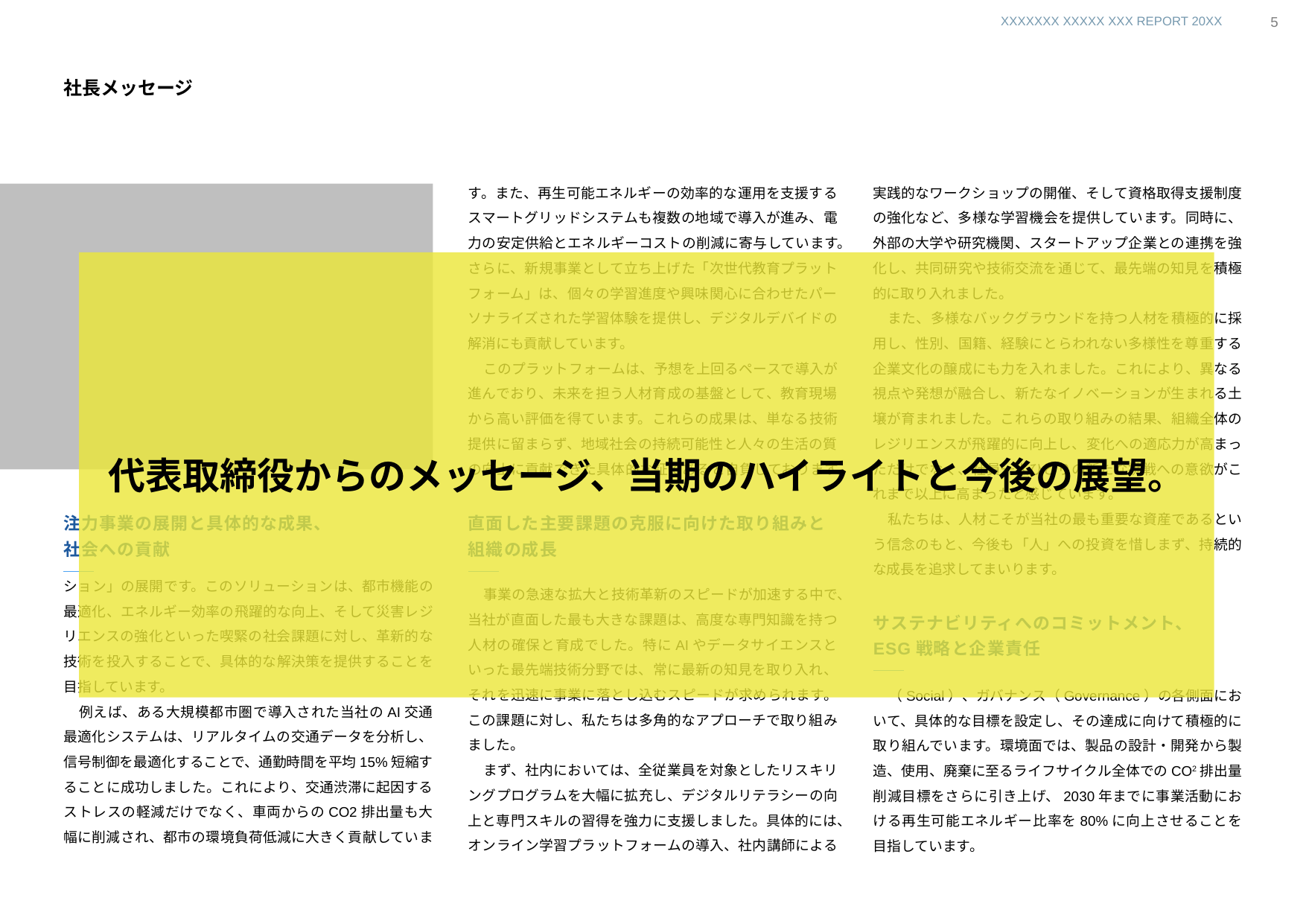

取材
HP
5
# 社長メッセージ

ション」の展開です。このソリューションは、都市機能の最適化、エネルギー効率の飛躍的な向上、そして災害レジリエンスの強化といった喫緊の社会課題に対し、革新的な技術を投入することで、具体的な解決策を提供することを目指しています。
例えば、ある大規模都市圏で導入された当社のAI交通最適化システムは、リアルタイムの交通データを分析し、信号制御を最適化することで、通勤時間を平均15%短縮することに成功しました。これにより、交通渋滞に起因するストレスの軽減だけでなく、車両からのCO2排出量も大幅に削減され、都市の環境負荷低減に大きく貢献しています。また、再生可能エネルギーの効率的な運用を支援するスマートグリッドシステムも複数の地域で導入が進み、電力の安定供給とエネルギーコストの削減に寄与しています。さらに、新規事業として立ち上げた「次世代教育プラットフォーム」は、個々の学習進度や興味関心に合わせたパーソナライズされた学習体験を提供し、デジタルデバイドの解消にも貢献しています。
このプラットフォームは、予想を上回るペースで導入が進んでおり、未来を担う人材育成の基盤として、教育現場から高い評価を得ています。これらの成果は、単なる技術提供に留まらず、地域社会の持続可能性と人々の生活の質の向上に貢献できた具体的な証であると自負しております。

事業の急速な拡大と技術革新のスピードが加速する中で、当社が直面した最も大きな課題は、高度な専門知識を持つ人材の確保と育成でした。特にAIやデータサイエンスといった最先端技術分野では、常に最新の知見を取り入れ、それを迅速に事業に落とし込むスピードが求められます。この課題に対し、私たちは多角的なアプローチで取り組みました。
まず、社内においては、全従業員を対象としたリスキリングプログラムを大幅に拡充し、デジタルリテラシーの向上と専門スキルの習得を強力に支援しました。具体的には、オンライン学習プラットフォームの導入、社内講師による実践的なワークショップの開催、そして資格取得支援制度の強化など、多様な学習機会を提供しています。同時に、外部の大学や研究機関、スタートアップ企業との連携を強化し、共同研究や技術交流を通じて、最先端の知見を積極的に取り入れました。
また、多様なバックグラウンドを持つ人材を積極的に採用し、性別、国籍、経験にとらわれない多様性を尊重する企業文化の醸成にも力を入れました。これにより、異なる視点や発想が融合し、新たなイノベーションが生まれる土壌が育まれました。これらの取り組みの結果、組織全体のレジリエンスが飛躍的に向上し、変化への適応力が高まっただけでなく、社員一人ひとりの新たな挑戦への意欲がこれまで以上に高まったと感じています。
私たちは、人材こそが当社の最も重要な資産であるという信念のもと、今後も「人」への投資を惜しまず、持続的な成長を追求してまいります。

代表取締役からのメッセージ、当期のハイライトと今後の展望。
注力事業の展開と具体的な成果、
社会への貢献
直面した主要課題の克服に向けた取り組みと組織の成長
サステナビリティへのコミットメント、
ESG戦略と企業責任
（Social）、ガバナンス（Governance）の各側面において、具体的な目標を設定し、その達成に向けて積極的に取り組んでいます。環境面では、製品の設計・開発から製造、使用、廃棄に至るライフサイクル全体でのCO2排出量削減目標をさらに引き上げ、2030年までに事業活動における再生可能エネルギー比率を80%に向上させることを目指しています。